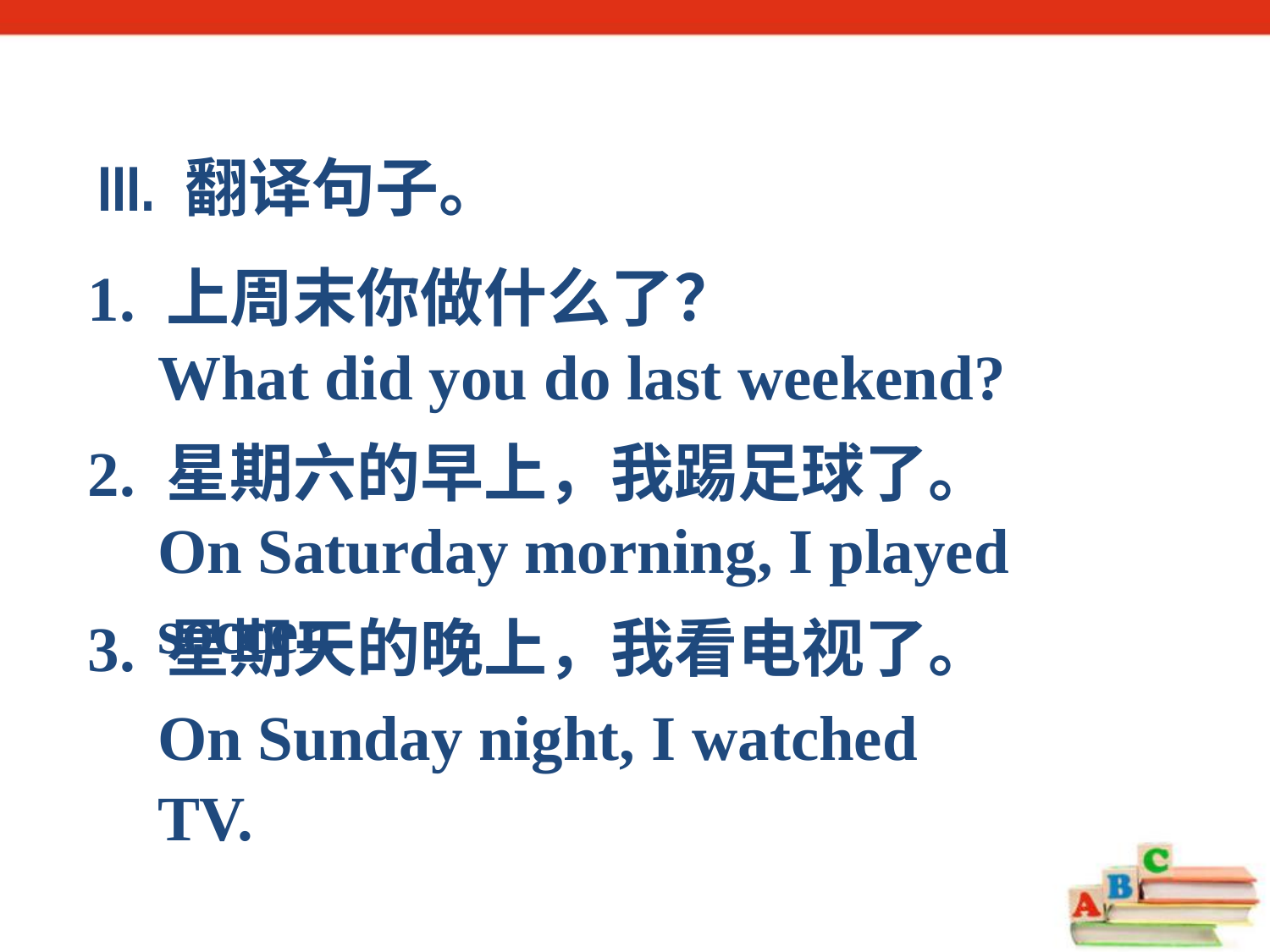

III. 翻译句子。
1. 上周末你做什么了？

2. 星期六的早上，我踢足球了。

3. 星期天的晚上，我看电视了。
What did you do last weekend?
On Saturday morning, I played soccer.
On Sunday night, I watched TV.